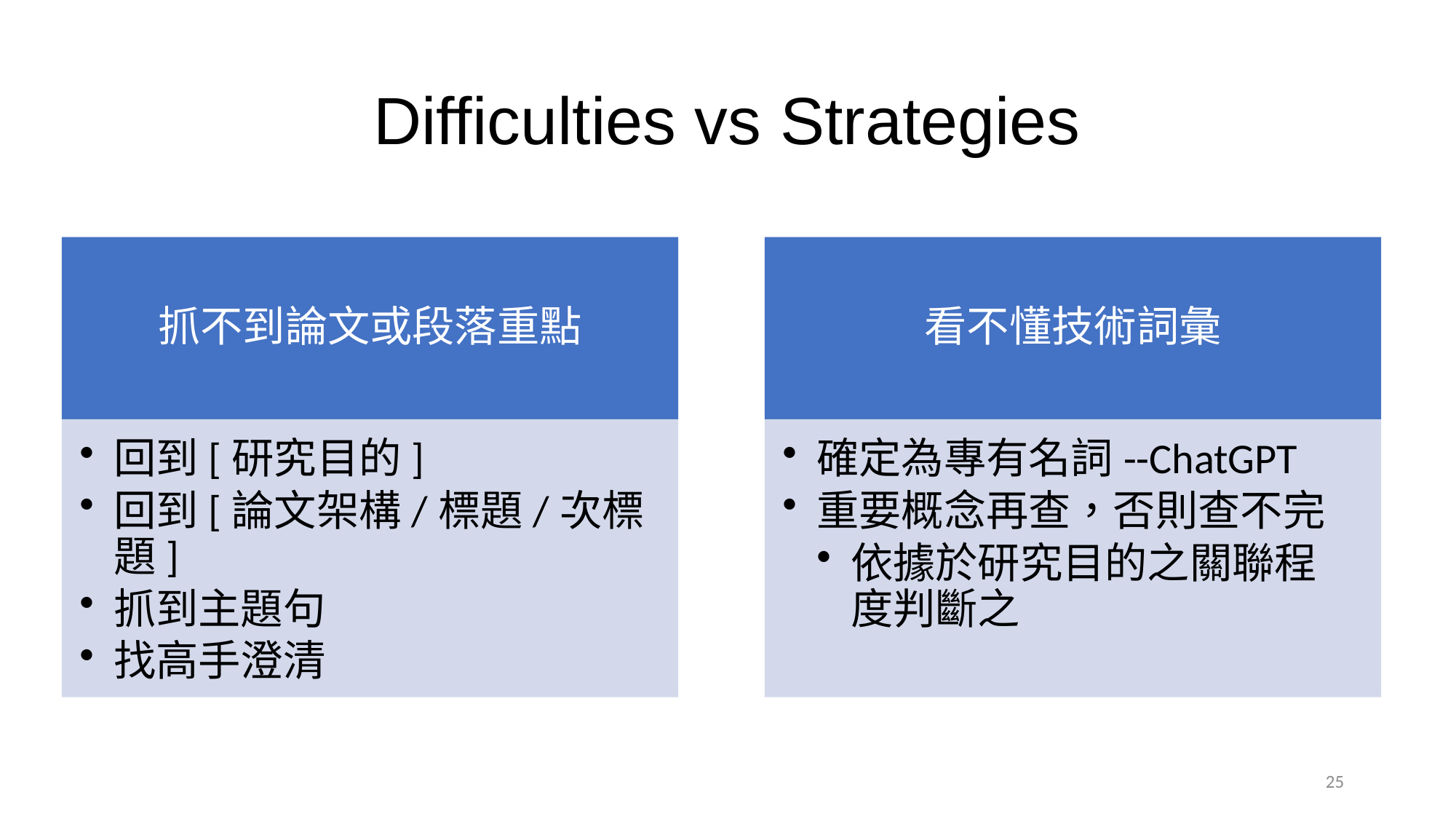

# Difficulties vs Strategies
抓不到論文或段落重點
回到[研究目的]
回到[論文架構/標題/次標題]
抓到主題句
找高手澄清
看不懂技術詞彙
確定為專有名詞--ChatGPT
重要概念再查，否則查不完
依據於研究目的之關聯程度判斷之
25